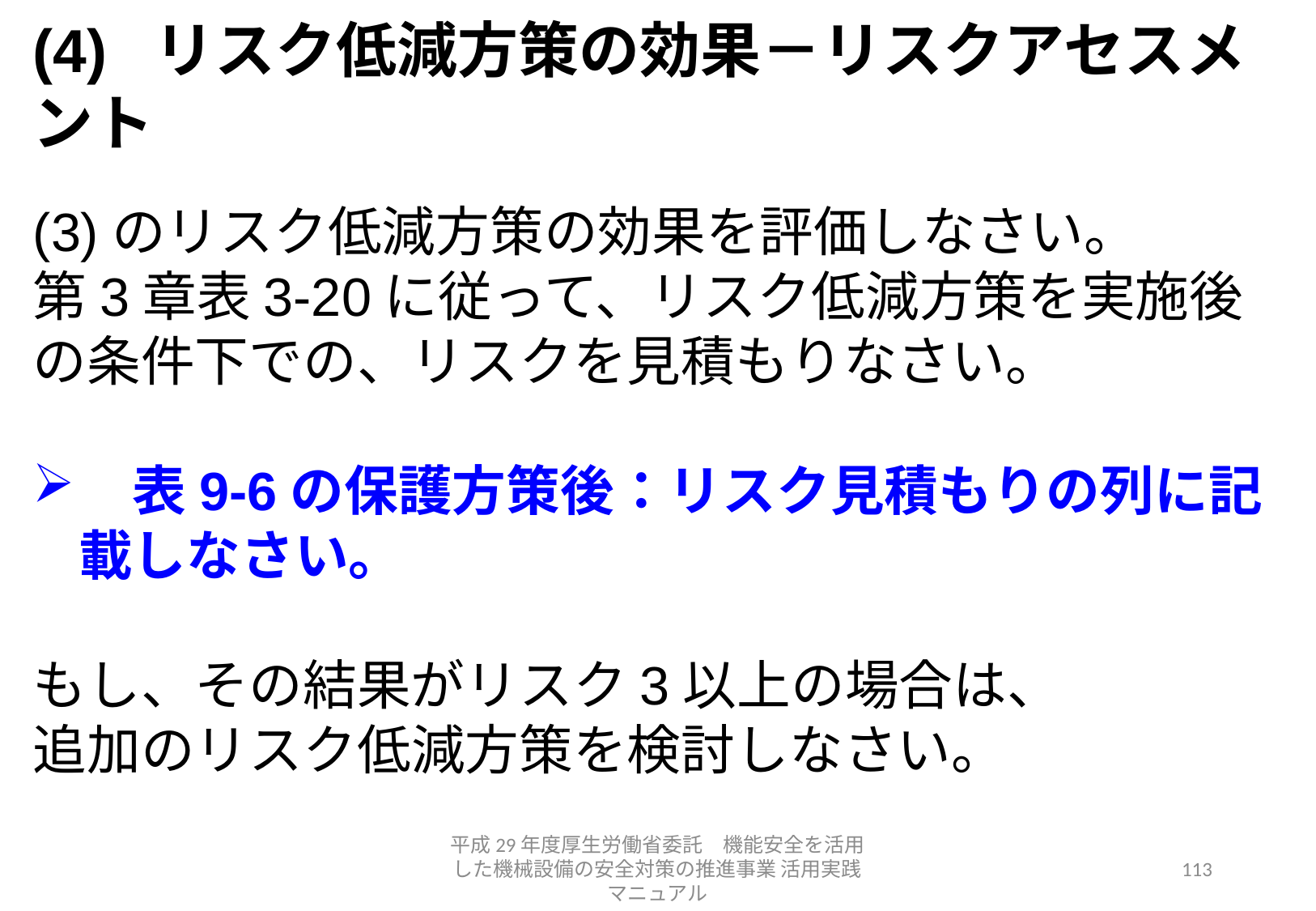

(4)	リスク低減方策の効果－リスクアセスメント

(3)のリスク低減方策の効果を評価しなさい。
第3章表3-20に従って、リスク低減方策を実施後の条件下での、リスクを見積もりなさい。

　表9-6の保護方策後：リスク見積もりの列に記載しなさい。

もし、その結果がリスク3以上の場合は、
追加のリスク低減方策を検討しなさい。
平成29年度厚生労働省委託　機能安全を活用した機械設備の安全対策の推進事業 活用実践マニュアル
113